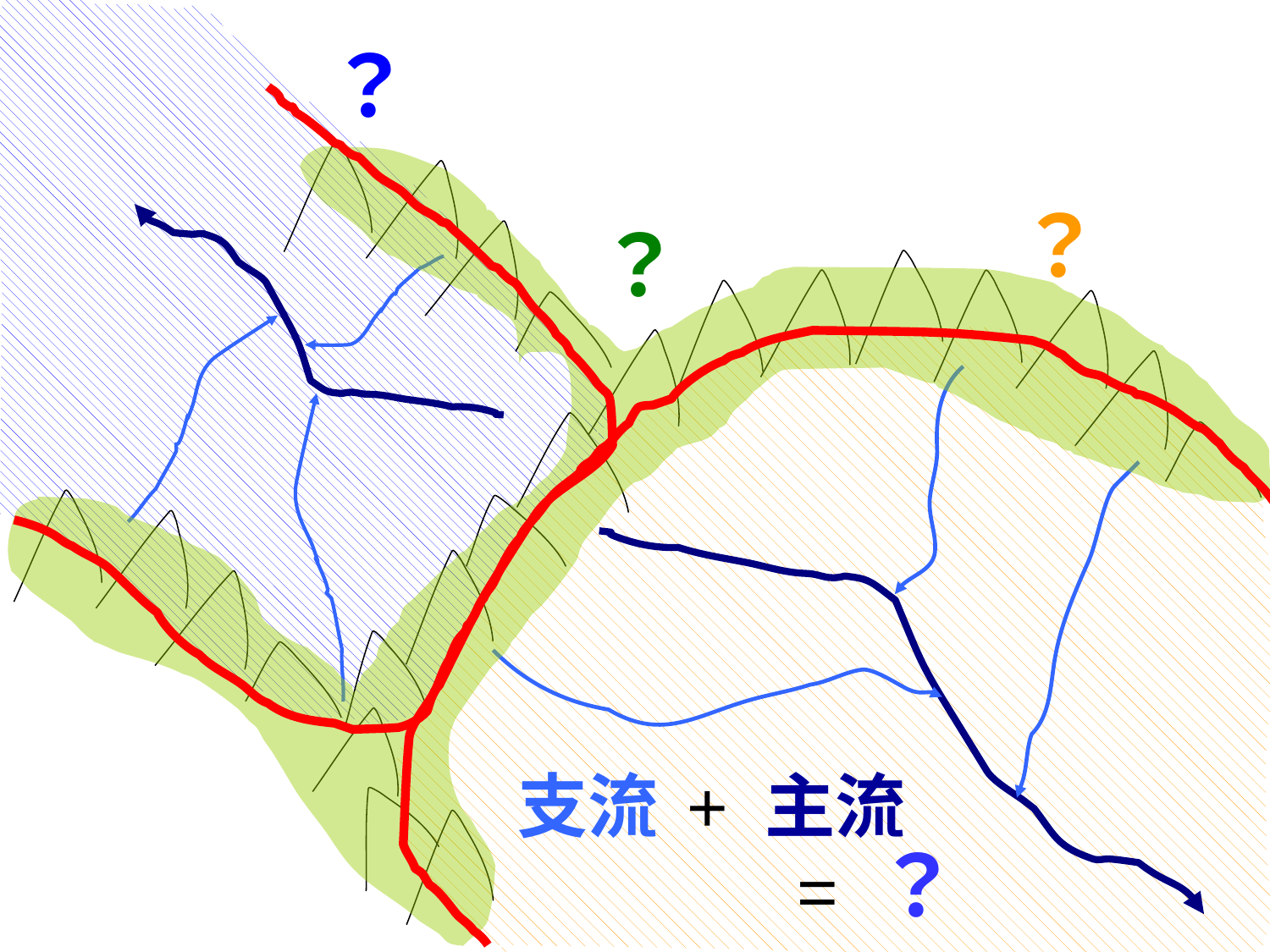

水系、分水嶺、流域

？

？
？

支流
+ 主流
= ？